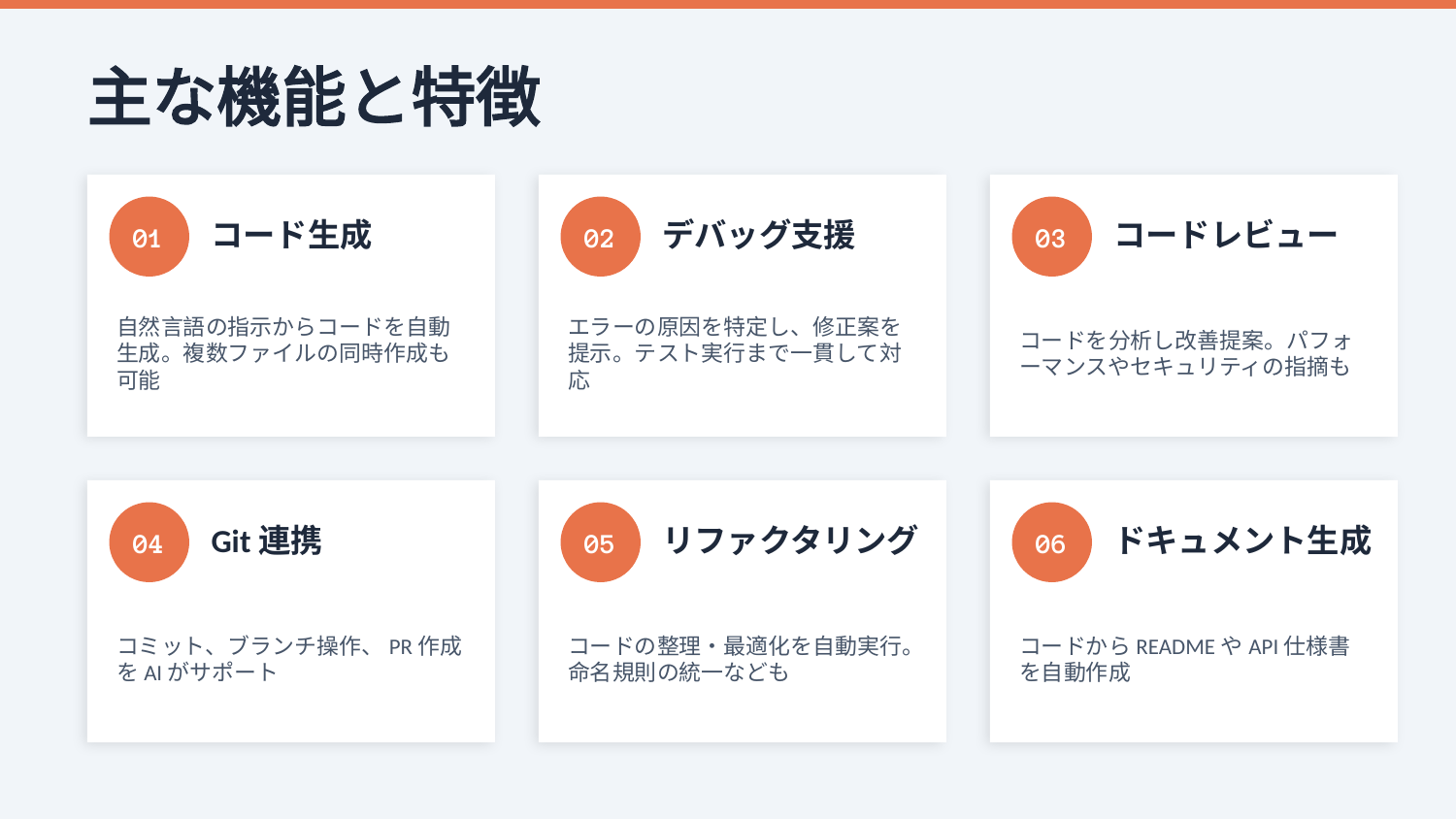

主な機能と特徴

01

02

03
コード生成
デバッグ支援
コードレビュー
自然言語の指示からコードを自動生成。複数ファイルの同時作成も可能
エラーの原因を特定し、修正案を提示。テスト実行まで一貫して対応
コードを分析し改善提案。パフォーマンスやセキュリティの指摘も

04

05

06
Git連携
リファクタリング
ドキュメント生成
コミット、ブランチ操作、PR作成をAIがサポート
コードの整理・最適化を自動実行。命名規則の統一なども
コードからREADMEやAPI仕様書を自動作成